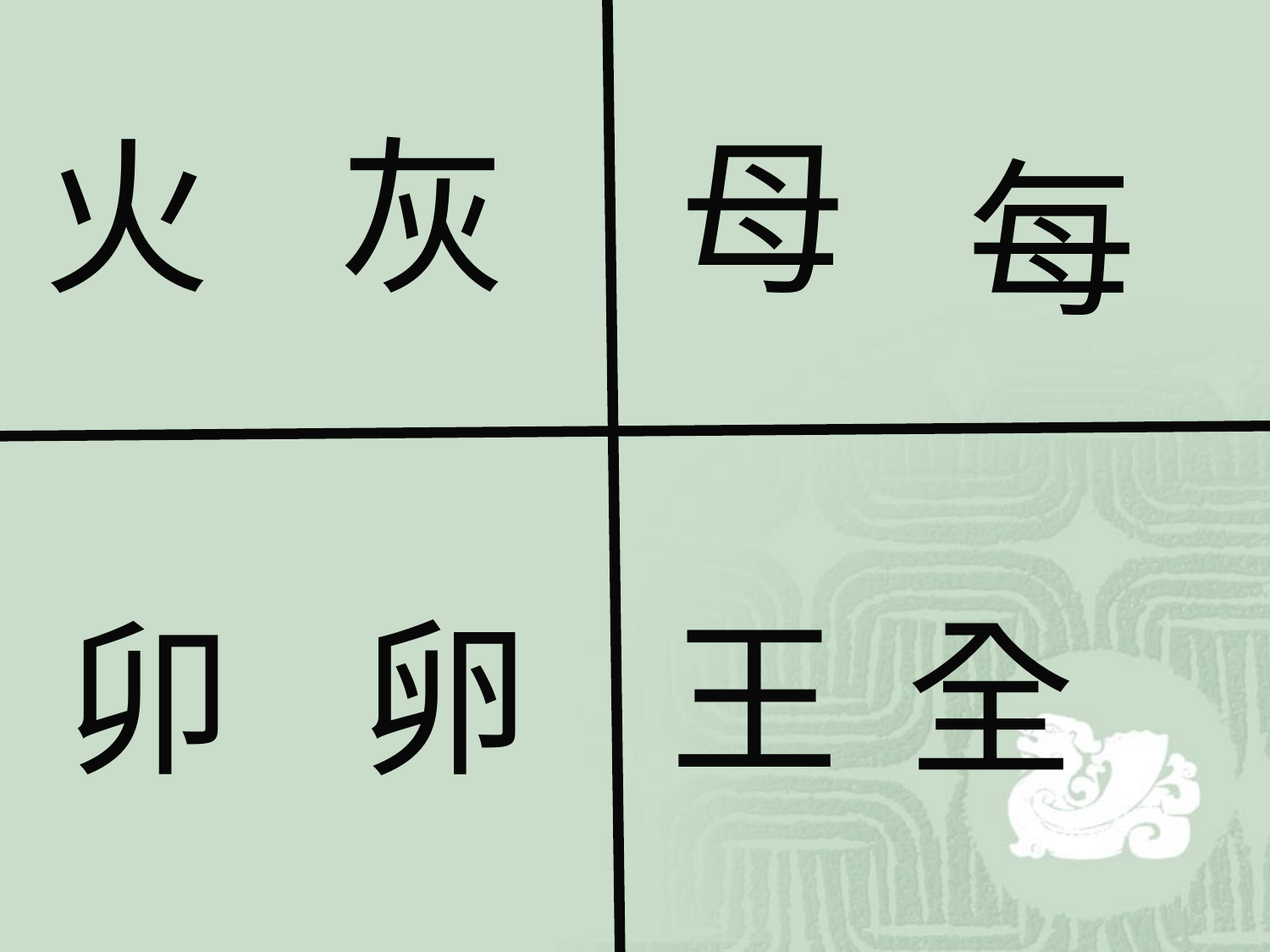

火
灰
母
每
卯
卵
王
全